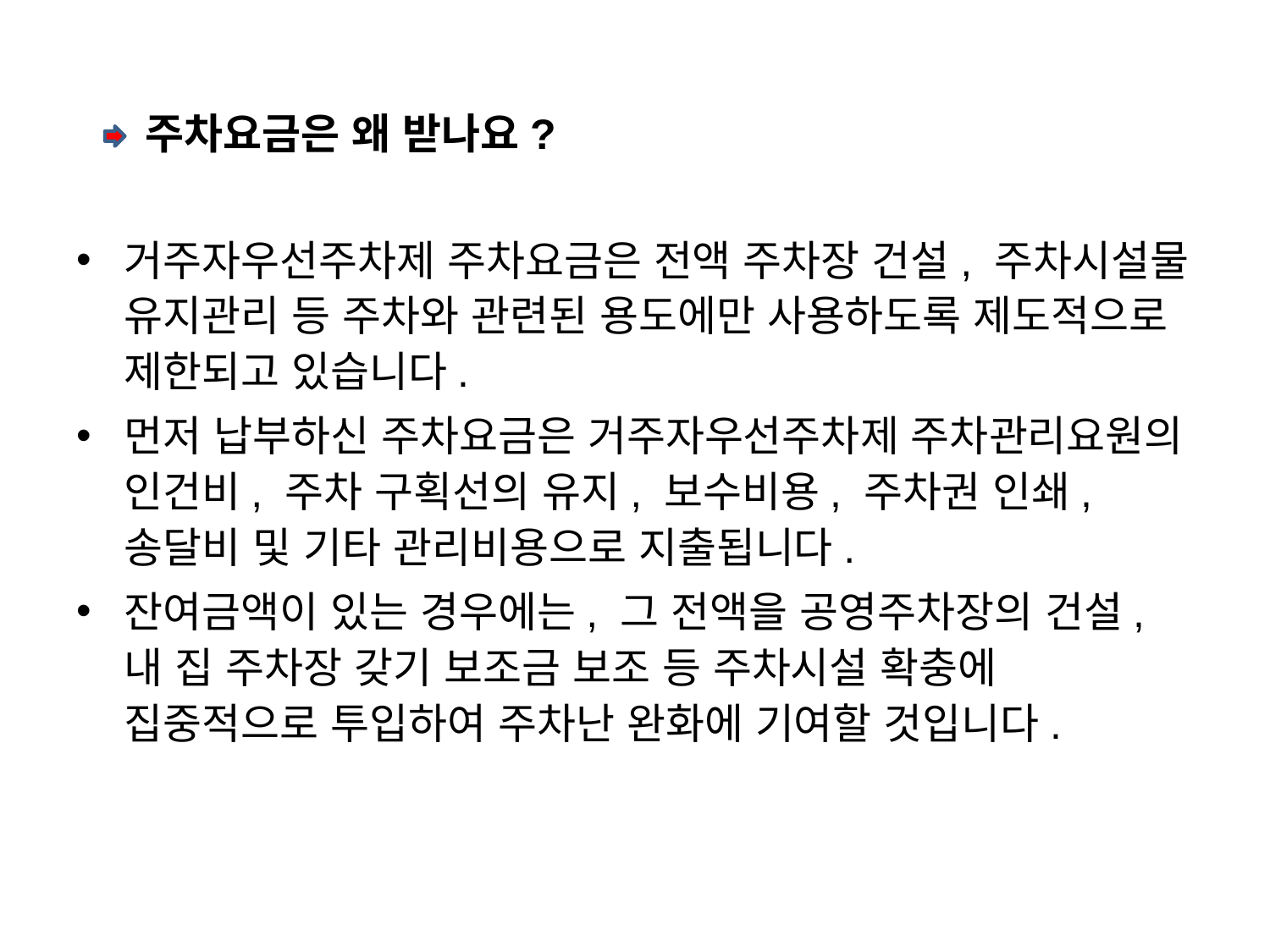

# 주차요금은 왜 받나요?

거주자우선주차제 주차요금은 전액 주차장 건설, 주차시설물 유지관리 등 주차와 관련된 용도에만 사용하도록 제도적으로 제한되고 있습니다.
먼저 납부하신 주차요금은 거주자우선주차제 주차관리요원의 인건비, 주차 구획선의 유지, 보수비용, 주차권 인쇄, 송달비 및 기타 관리비용으로 지출됩니다.
잔여금액이 있는 경우에는, 그 전액을 공영주차장의 건설, 내 집 주차장 갖기 보조금 보조 등 주차시설 확충에 집중적으로 투입하여 주차난 완화에 기여할 것입니다.